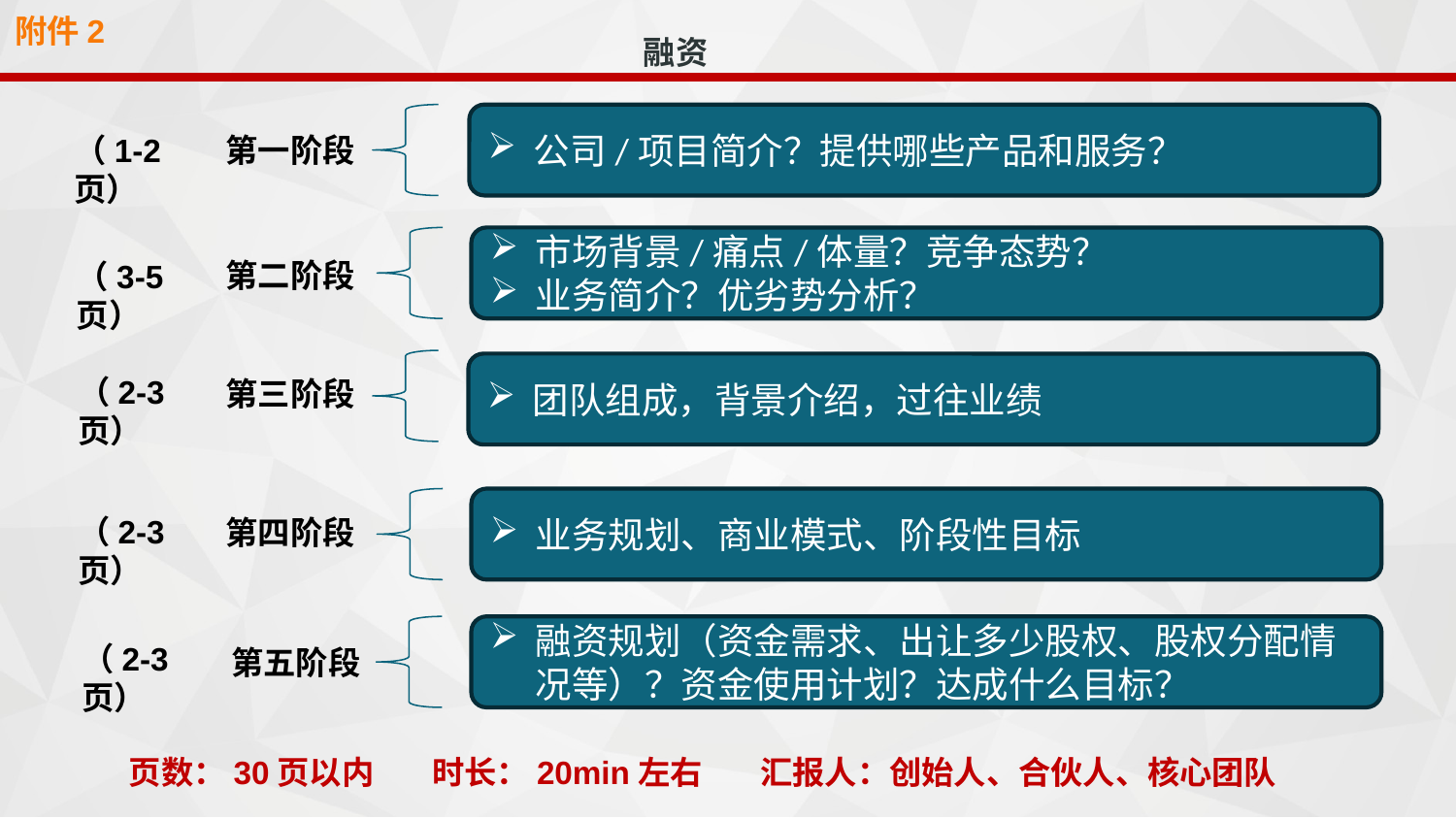

附件2
融资

公司/项目简介？提供哪些产品和服务？
（1-2页）
第一阶段

市场背景/痛点/体量？竞争态势？
业务简介？优劣势分析？
第二阶段
（3-5页）

团队组成，背景介绍，过往业绩
（2-3页）
第三阶段

业务规划、商业模式、阶段性目标
（2-3页）
第四阶段

融资规划（资金需求、出让多少股权、股权分配情况等）？资金使用计划？达成什么目标？
（2-3页）
第五阶段
页数：30页以内        时长：20min左右        汇报人：创始人、合伙人、核心团队